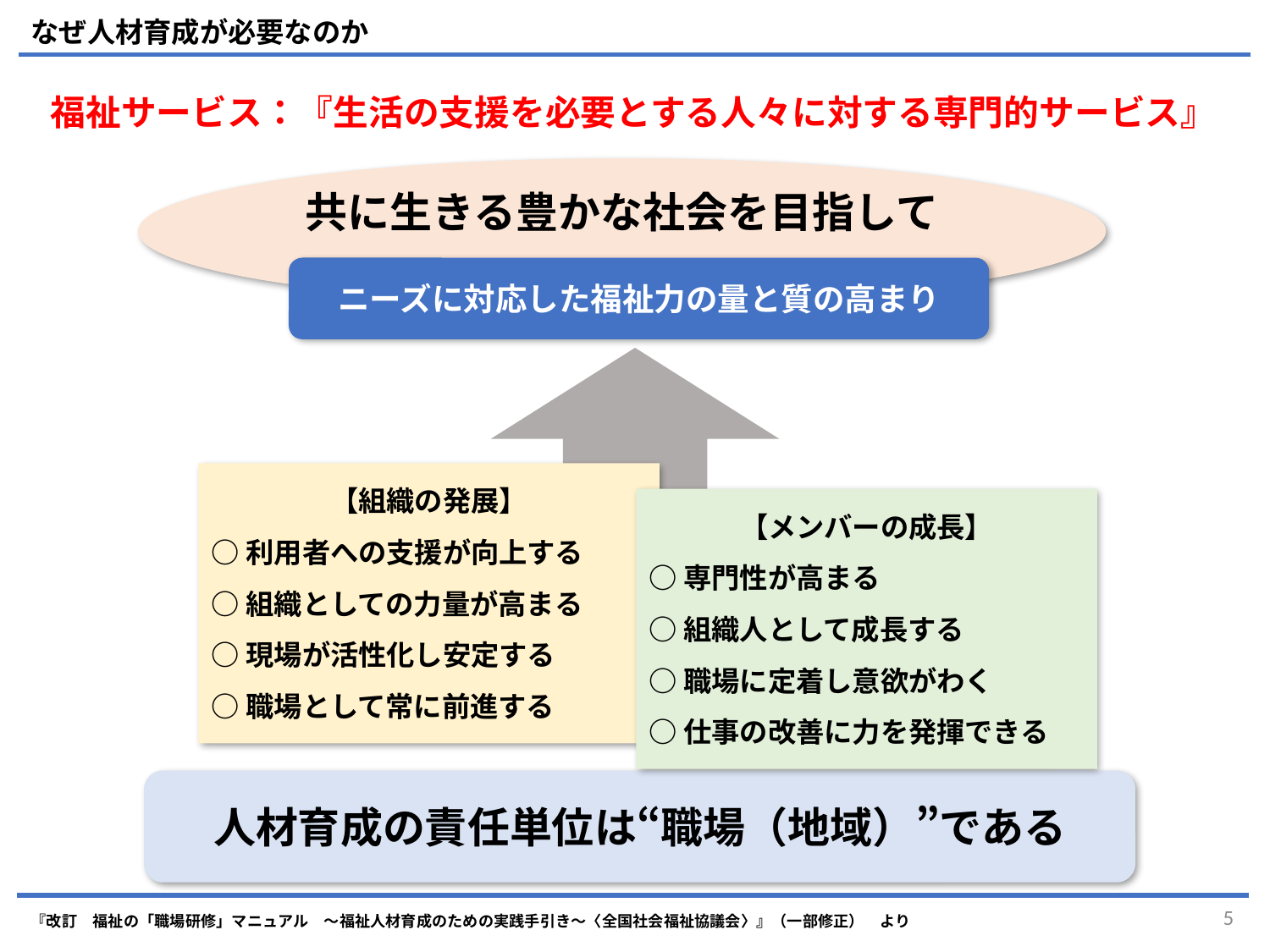

# なぜ人材育成が必要なのか
福祉サービス：『生活の支援を必要とする人々に対する専門的サービス』
共に生きる豊かな社会を目指して
ニーズに対応した福祉力の量と質の高まり

【組織の発展】
○利用者への支援が向上する
○組織としての力量が高まる
○現場が活性化し安定する
○職場として常に前進する
【メンバーの成長】
○専門性が高まる
○組織人として成長する
○職場に定着し意欲がわく
○仕事の改善に力を発揮できる
人材育成の責任単位は“職場（地域）”である
『改訂　福祉の「職場研修」マニュアル　～福祉人材育成のための実践手引き～〈全国社会福祉協議会〉』（一部修正）　より
5